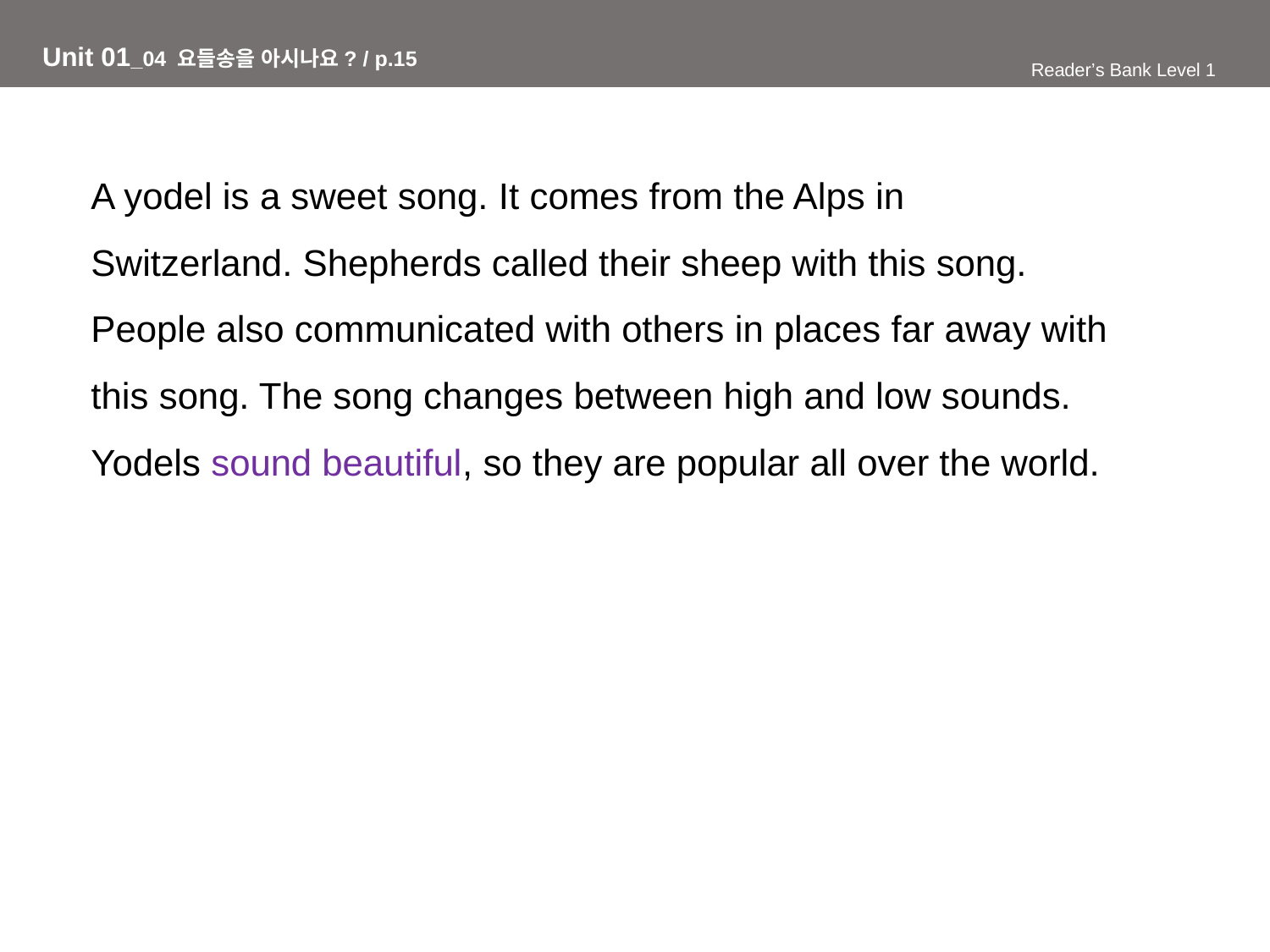

Unit 01_04 요들송을 아시나요? / p.15
Reader’s Bank Level 1

A yodel is a sweet song. It comes from the Alps in
Switzerland. Shepherds called their sheep with this song.
People also communicated with others in places far away with
this song. The song changes between high and low sounds.
Yodels sound beautiful, so they are popular all over the world.

Reader’s Bank Level 1